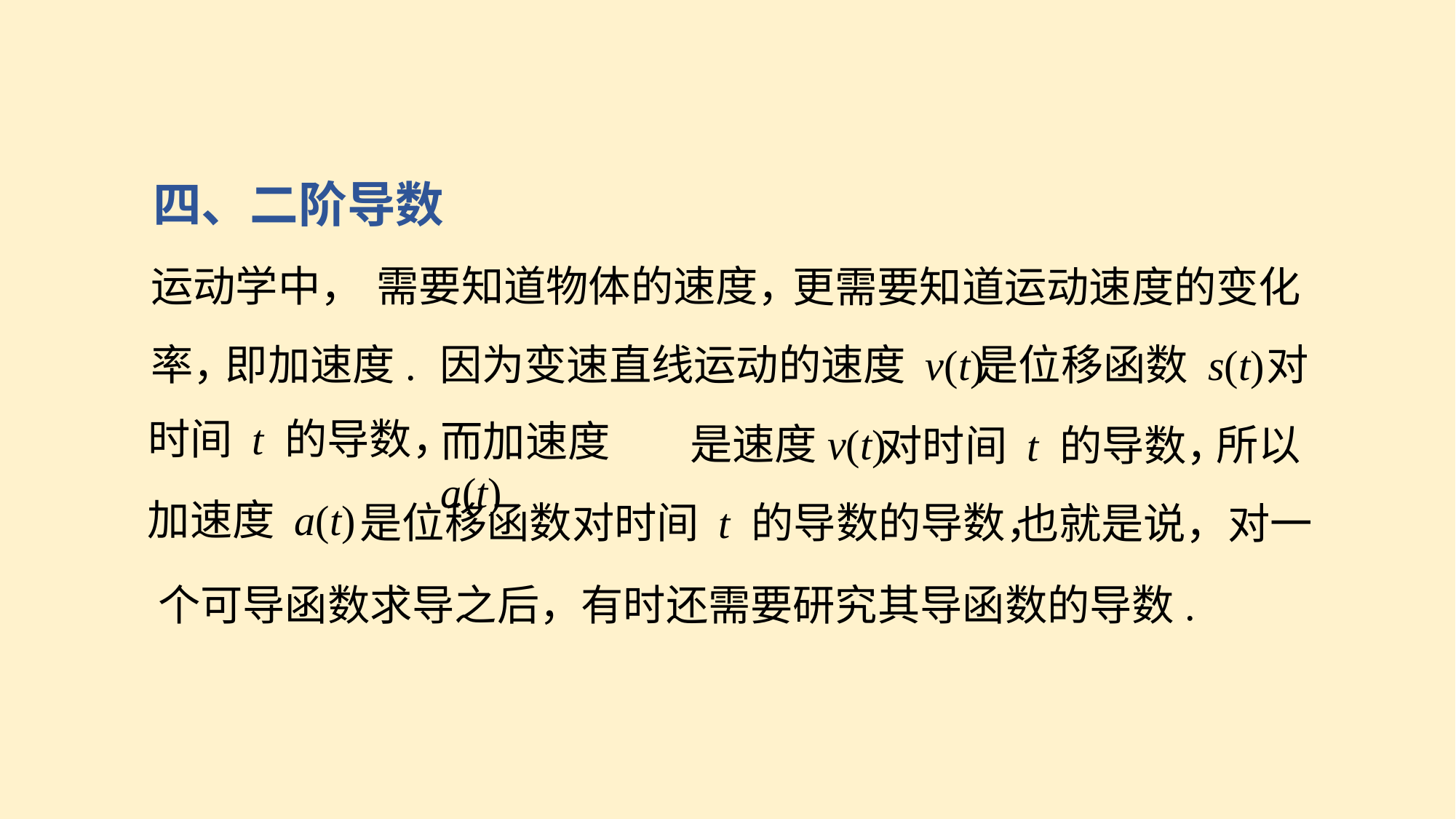

四、二阶导数
运动学中，
需要知道物体的速度，
更需要知道运动速度的变化
率，
因为变速直线运动的速度 v(t)
是位移函数 s(t)
对
即加速度.
时间 t 的导数，
而加速度 a(t)
是速度v(t)
对时间 t 的导数，
所以
加速度 a(t)
 是位移函数对时间 t 的导数的导数，
对一
也就是说，
个可导函数求导之后，
有时还需要研究其导函数的导数.